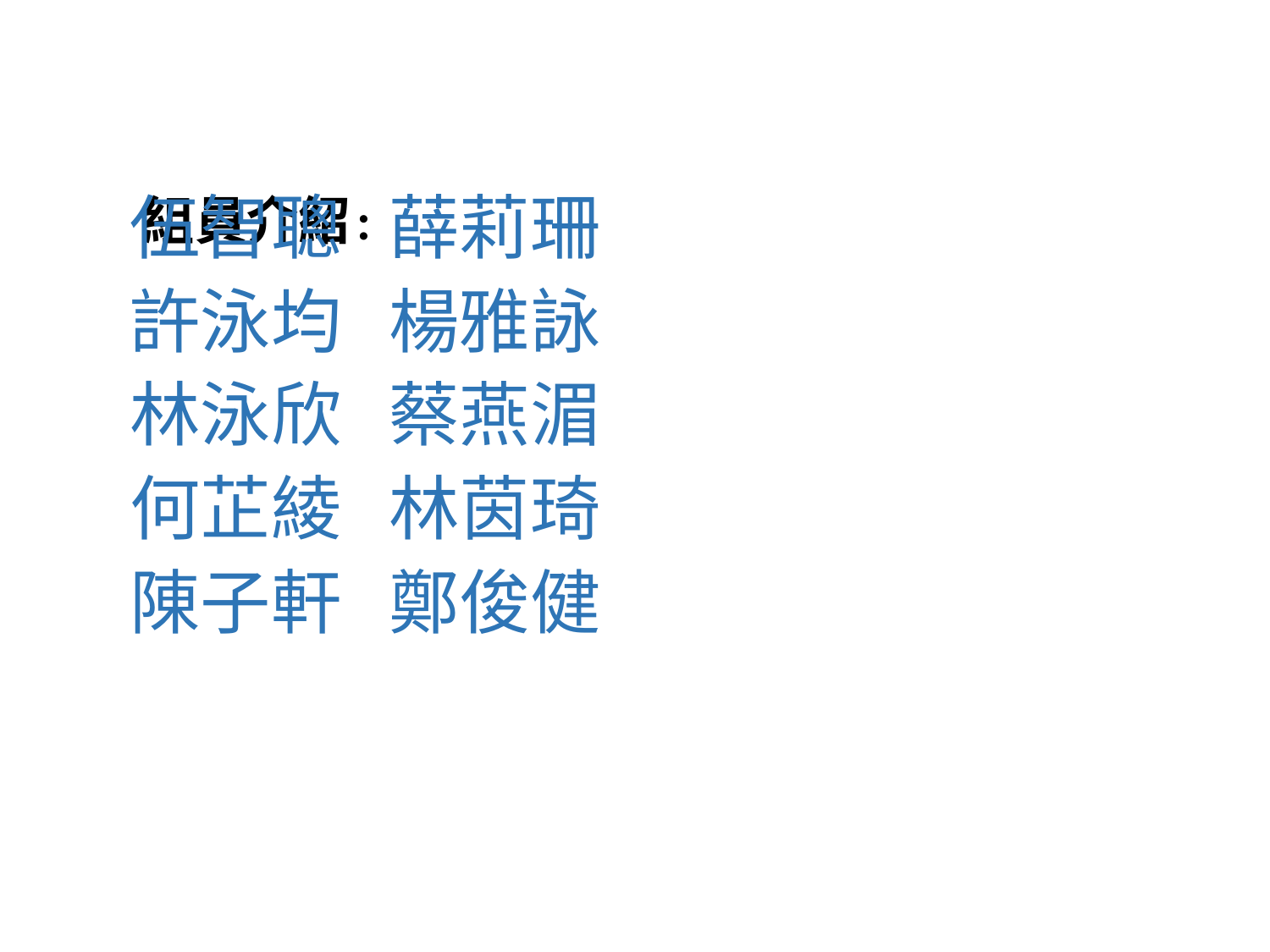

伍智聰   薛莉珊
許泳均   楊雅詠
林泳欣   蔡燕湄
何芷綾   林茵琦
陳子軒   鄭俊健

# 組員介紹: